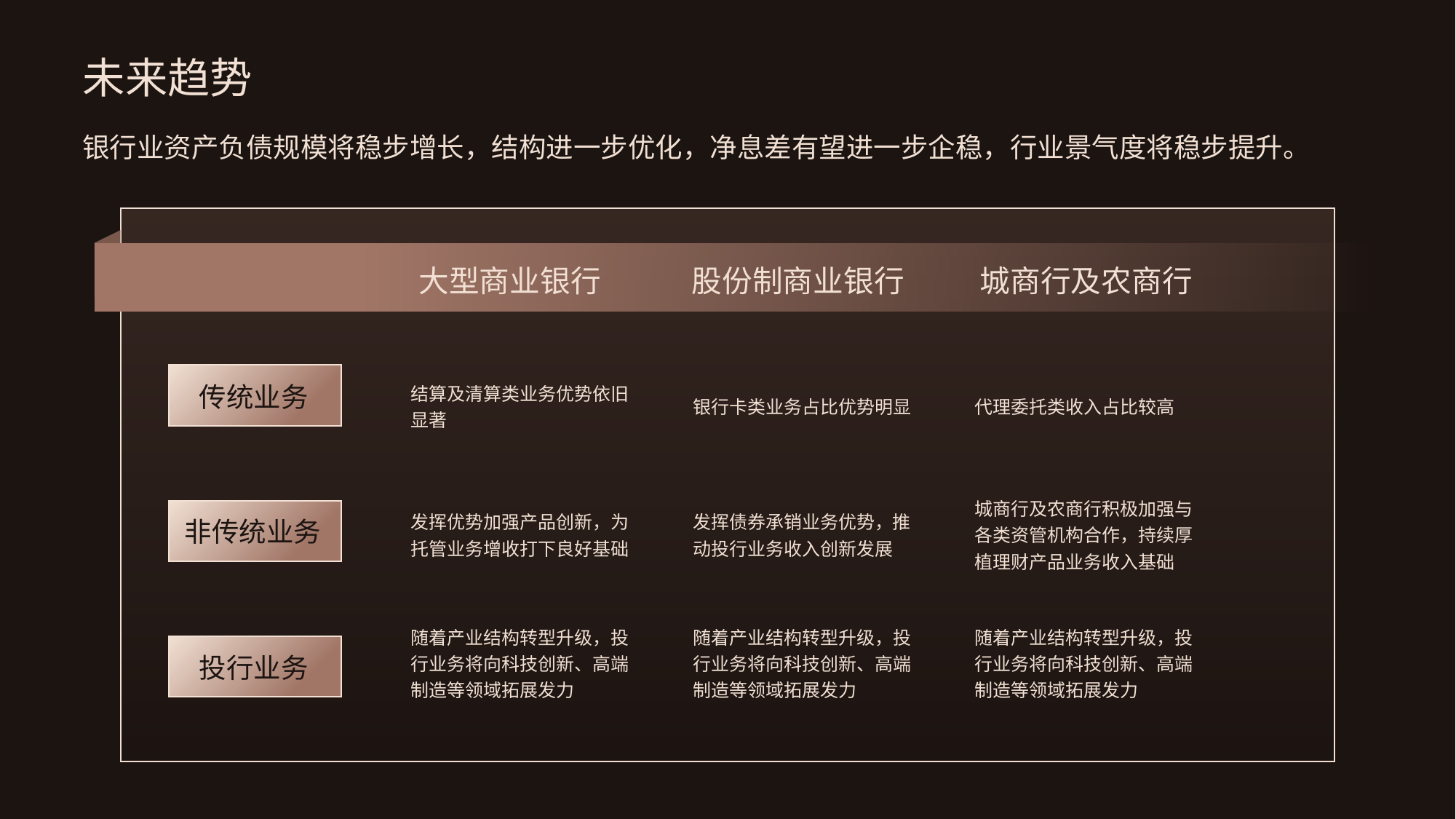

# 未来趋势
银行业资产负债规模将稳步增长，结构进一步优化，净息差有望进一步企稳，行业景气度将稳步提升。

大型商业银行
股份制商业银行
城商行及农商行
| 结算及清算类业务优势依旧显著 | 银行卡类业务占比优势明显 | 代理委托类收入占比较高 |
| --- | --- | --- |
| 发挥优势加强产品创新，为托管业务增收打下良好基础 | 发挥债券承销业务优势，推动投行业务收入创新发展 | 城商行及农商行积极加强与各类资管机构合作，持续厚植理财产品业务收入基础 |
| 随着产业结构转型升级，投行业务将向科技创新、高端制造等领域拓展发力 | 随着产业结构转型升级，投行业务将向科技创新、高端制造等领域拓展发力 | 随着产业结构转型升级，投行业务将向科技创新、高端制造等领域拓展发力 |

传统业务

非传统业务

投行业务